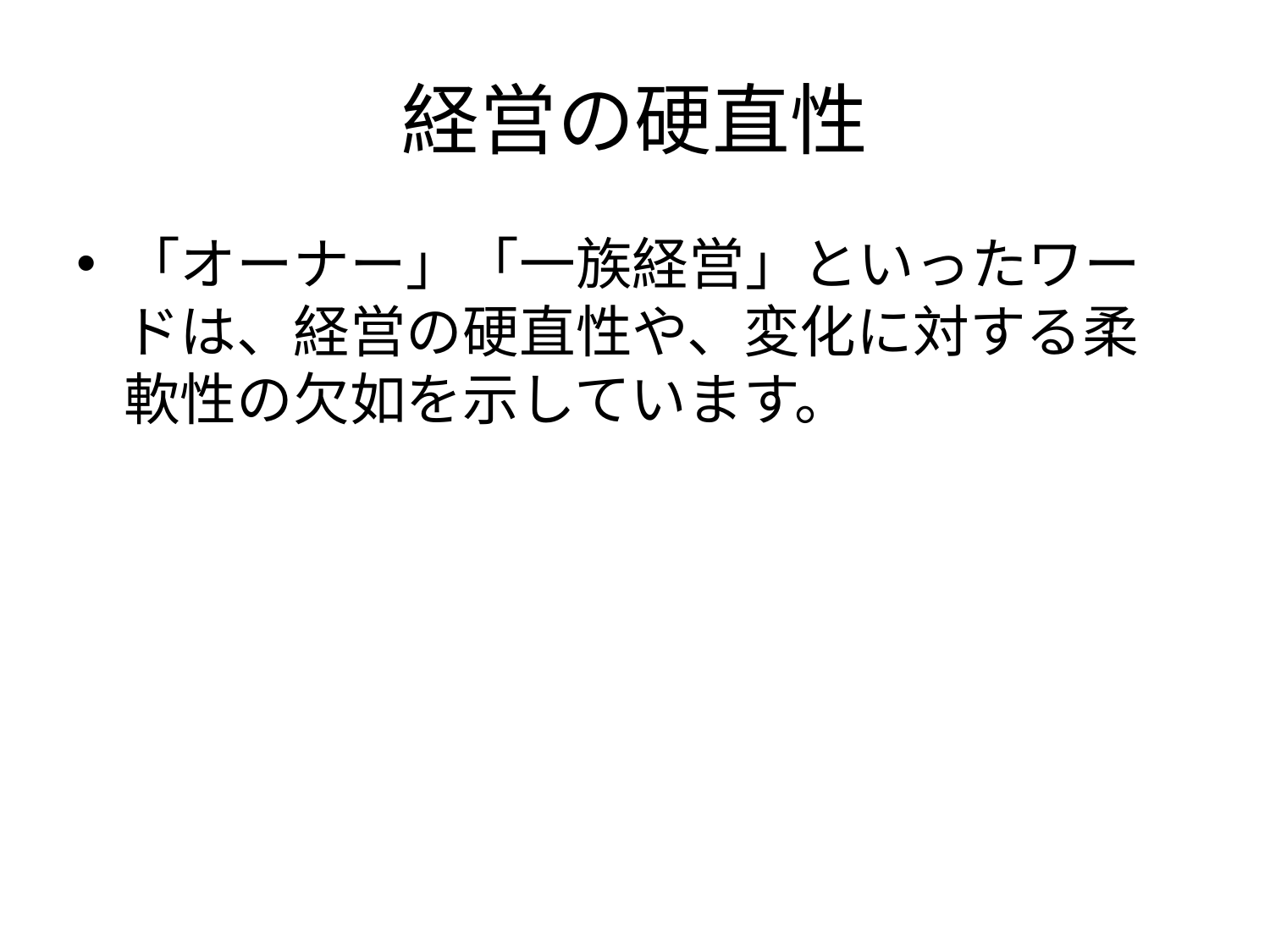

# 経営の硬直性
「オーナー」「一族経営」といったワードは、経営の硬直性や、変化に対する柔軟性の欠如を示しています。